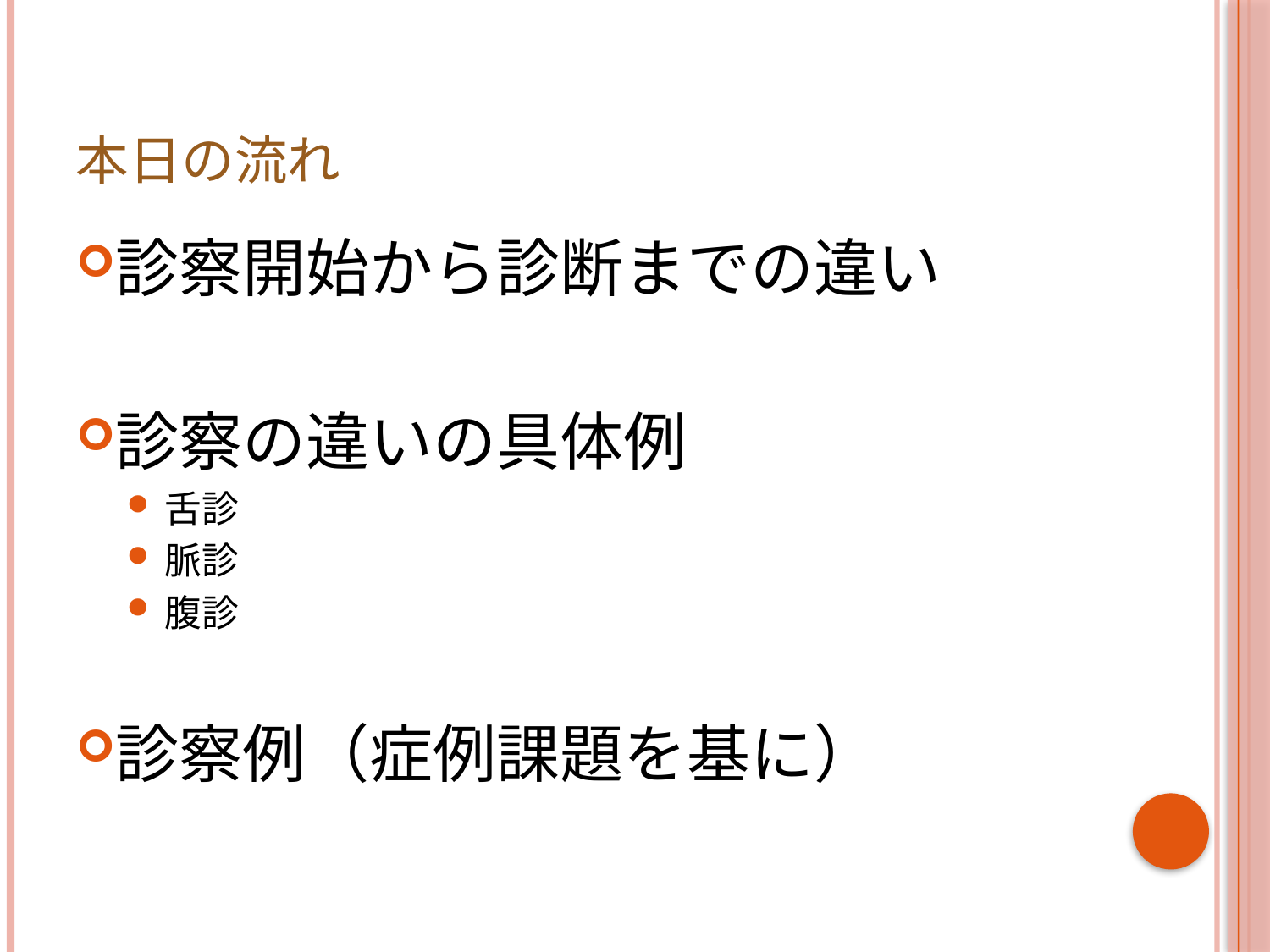

# 本日の流れ
診察開始から診断までの違い

診察の違いの具体例
舌診
脈診
腹診

診察例（症例課題を基に）